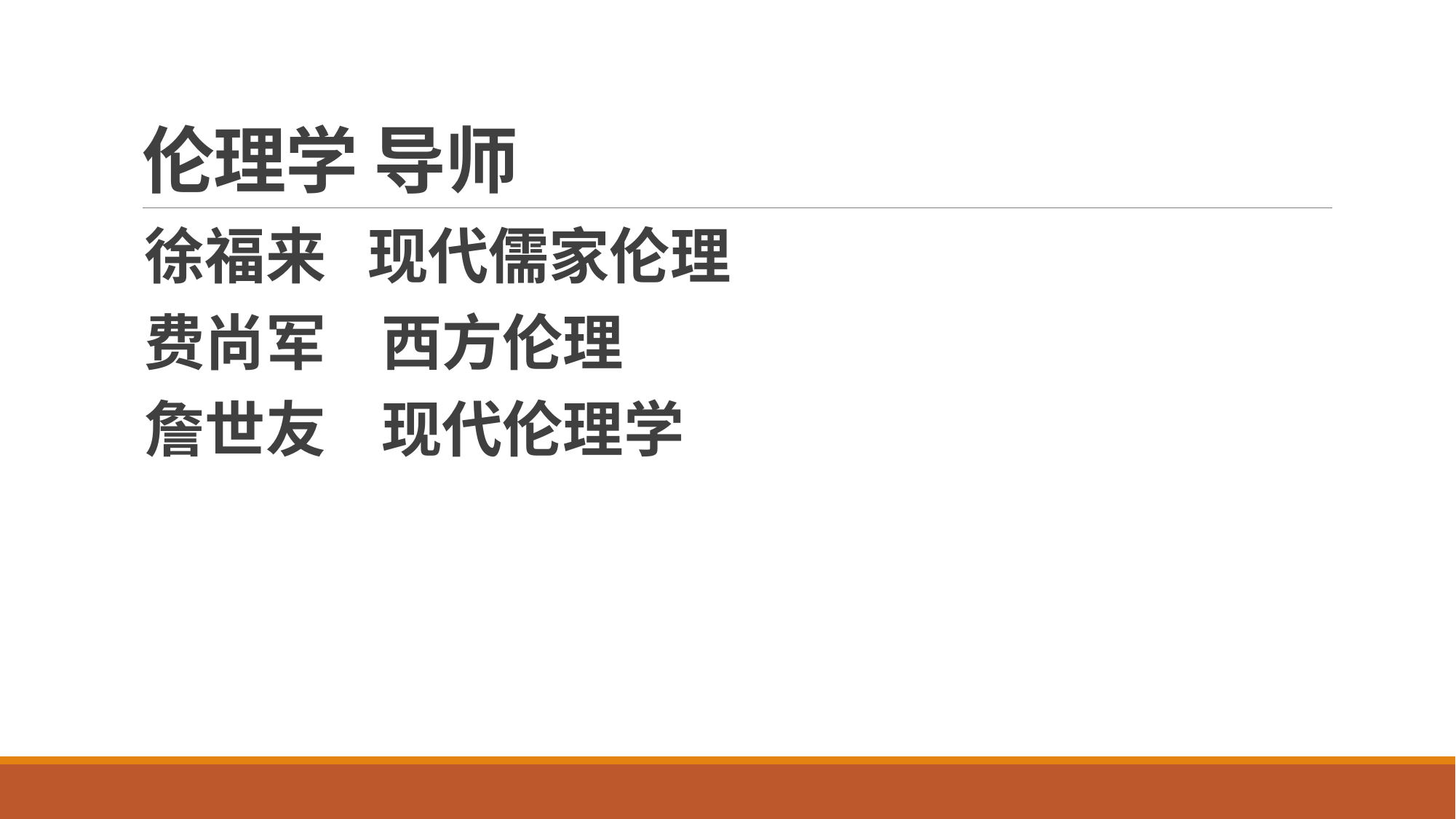

# 伦理学 导师
徐福来   现代儒家伦理
费尚军    西方伦理
詹世友    现代伦理学